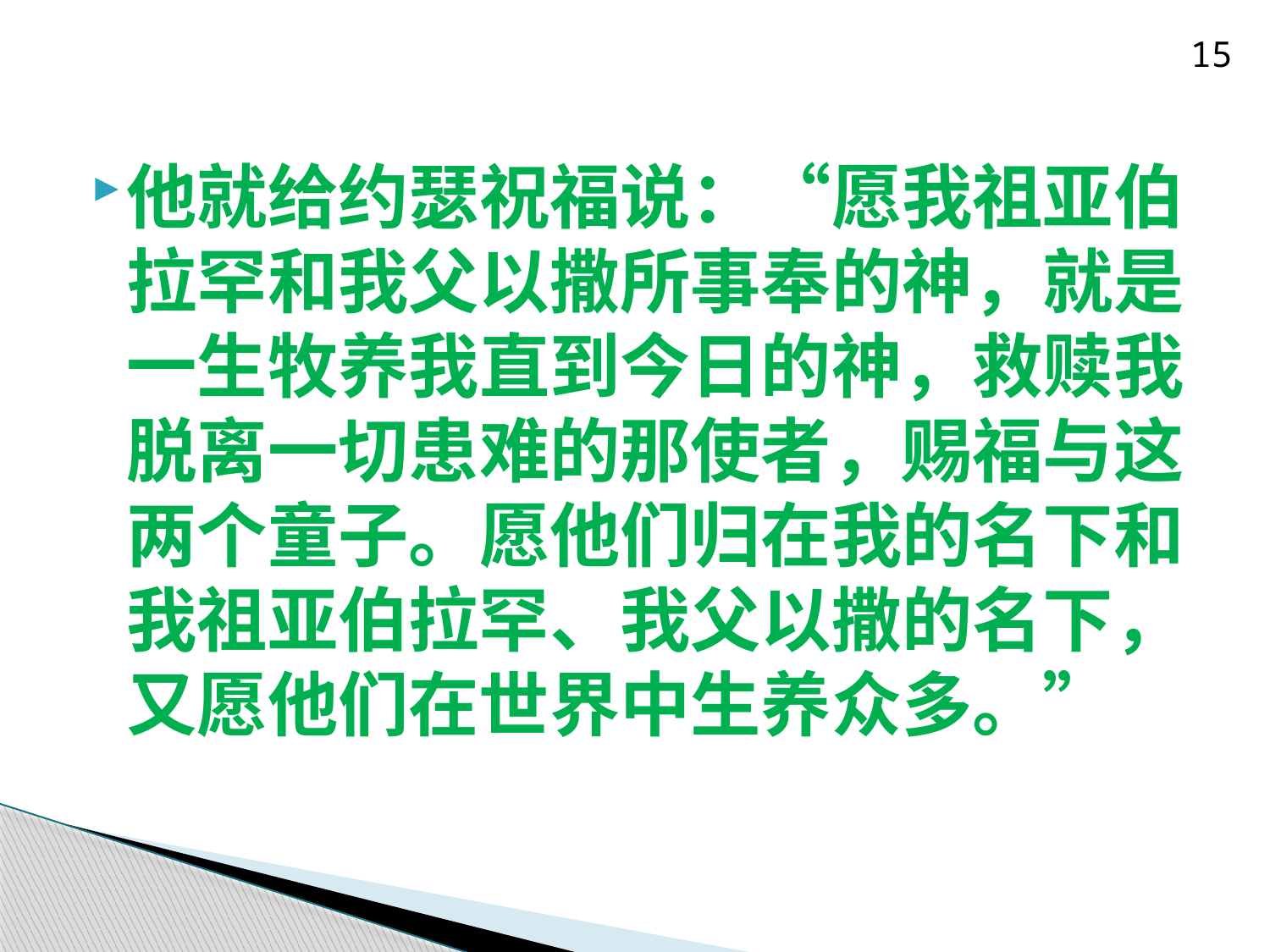

15
#
他就给约瑟祝福说：“愿我祖亚伯拉罕和我父以撒所事奉的神，就是一生牧养我直到今日的神，救赎我脱离一切患难的那使者，赐福与这两个童子。愿他们归在我的名下和我祖亚伯拉罕、我父以撒的名下，又愿他们在世界中生养众多。”